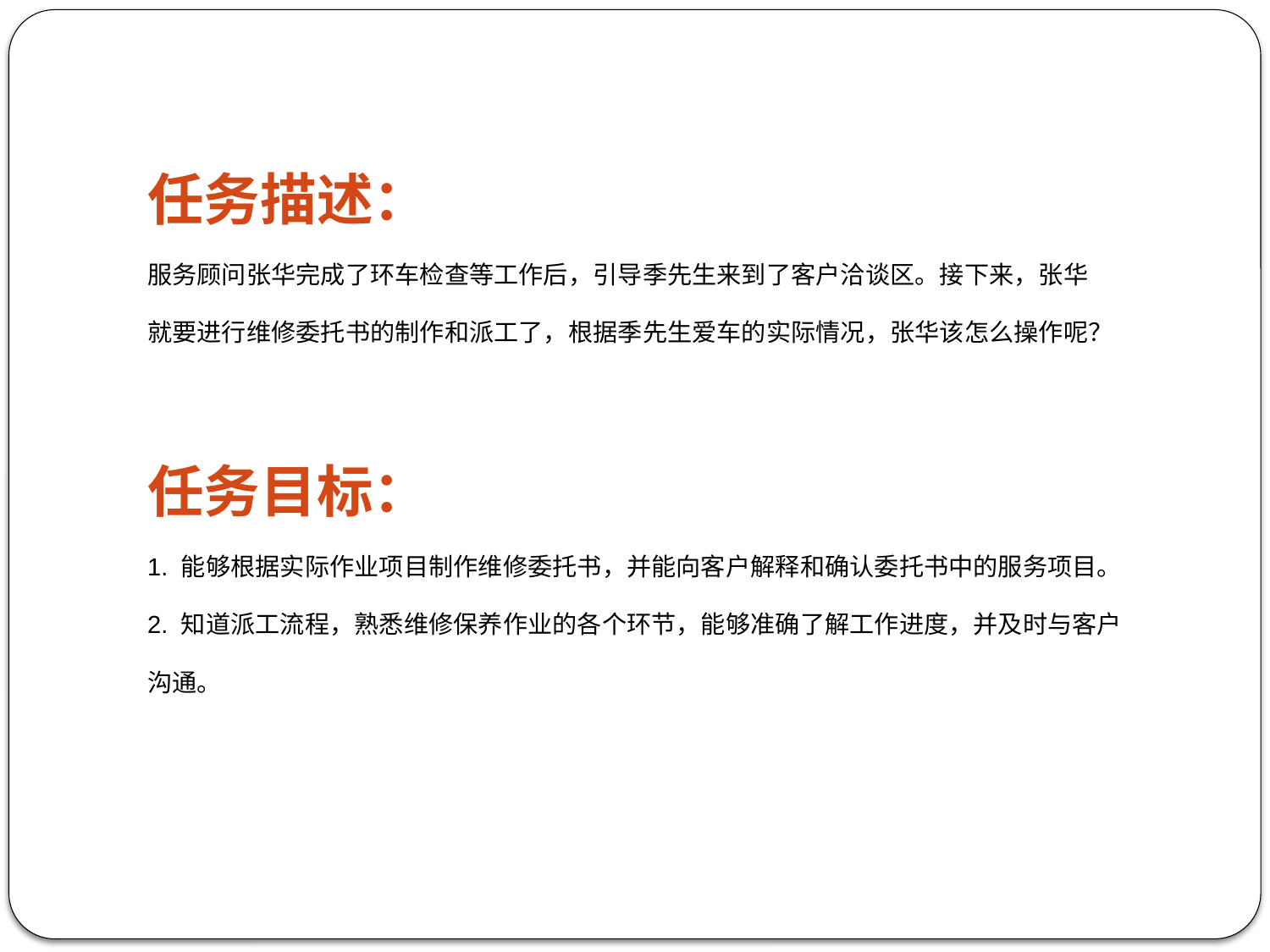

任务描述：
服务顾问张华完成了环车检查等工作后，引导季先生来到了客户洽谈区。接下来，张华
就要进行维修委托书的制作和派工了，根据季先生爱车的实际情况，张华该怎么操作呢？

任务目标：
1. 能够根据实际作业项目制作维修委托书，并能向客户解释和确认委托书中的服务项目。
2. 知道派工流程，熟悉维修保养作业的各个环节，能够准确了解工作进度，并及时与客户
沟通。